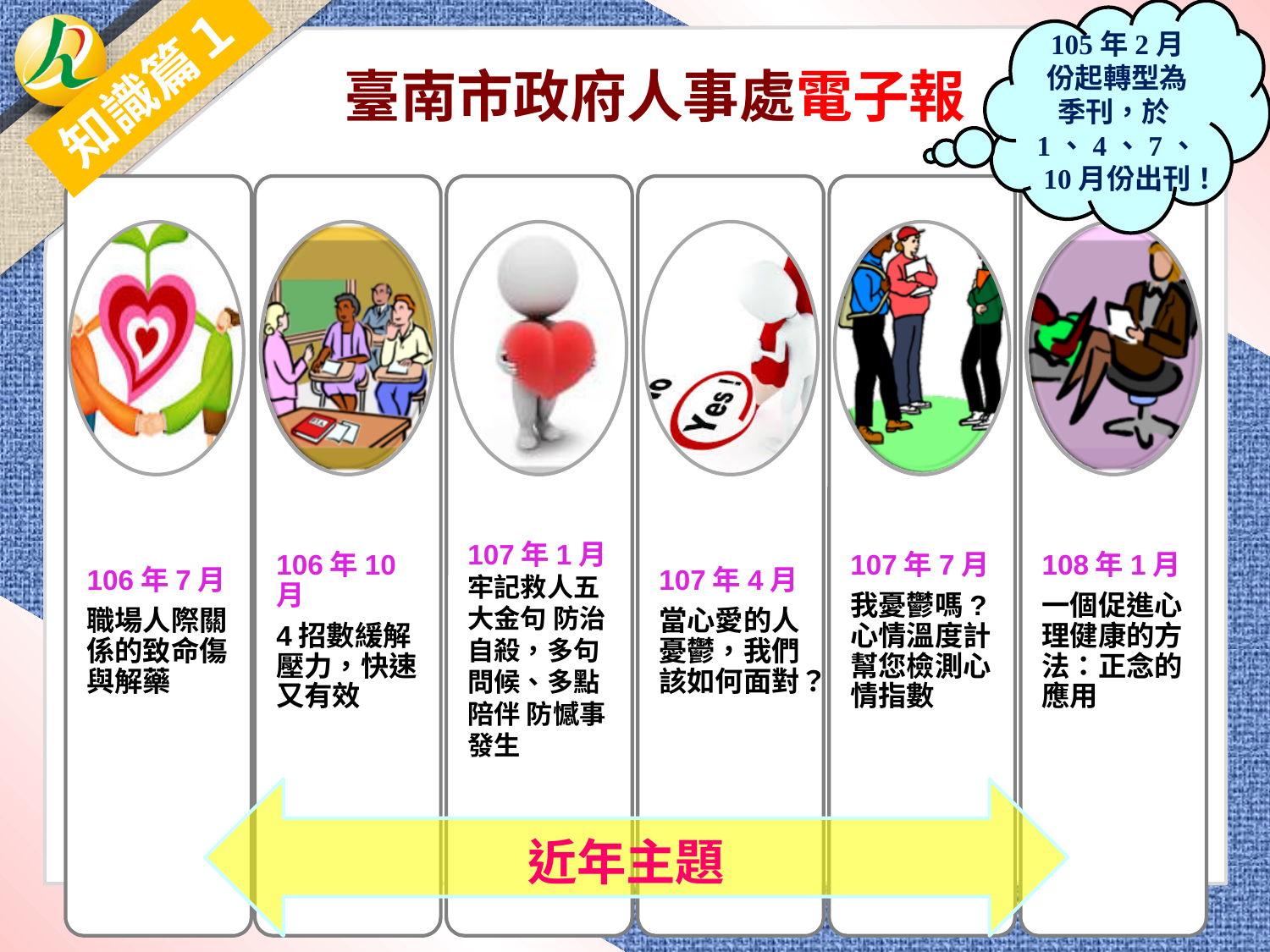

105年2月份起轉型為季刊，於1、4、7、10月份出刊！
臺南市政府人事處電子報
知識篇１
106年7月
職場人際關係的致命傷與解藥
106年10月
4招數緩解壓力，快速又有效

107年1月
牢記救人五大金句 防治自殺，多句問候、多點陪伴 防憾事發生
107年4月
當心愛的人憂鬱，我們該如何面對？
107年7月
我憂鬱嗎?心情溫度計幫您檢測心情指數
108年1月
一個促進心理健康的方法：正念的應用

近年主題